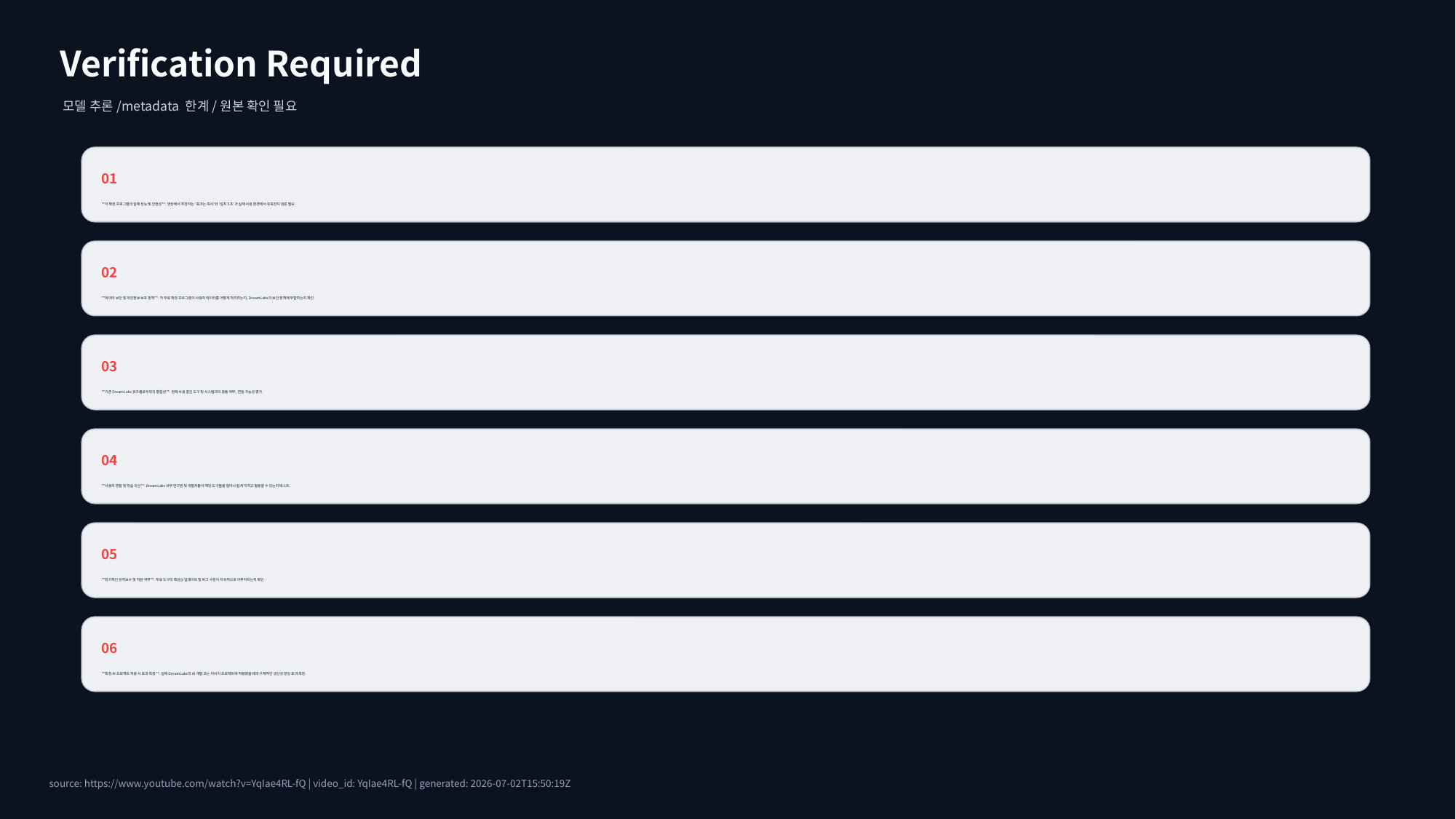

Verification Required
모델 추론/metadata 한계/원본 확인 필요

01
**각 확장 프로그램의 실제 성능 및 안정성**: 영상에서 주장하는 '효과는 즉시'와 '설치 5초'가 실제 사용 환경에서 유효한지 검증 필요.

02
**데이터 보안 및 개인정보 보호 정책**: 각 무료 확장 프로그램이 사용자 데이터를 어떻게 처리하는지, DreamLabs의 보안 정책에 부합하는지 확인.

03
**기존 DreamLabs 워크플로우와의 통합성**: 현재 사용 중인 도구 및 시스템과의 충돌 여부, 연동 가능성 평가.

04
**사용자 경험 및 학습 곡선**: DreamLabs 내부 연구원 및 개발자들이 해당 도구들을 얼마나 쉽게 익히고 활용할 수 있는지 테스트.

05
**장기적인 유지보수 및 지원 여부**: 무료 도구의 특성상 업데이트 및 버그 수정이 지속적으로 이루어지는지 확인.

06
**특정 AI 프로젝트 적용 시 효과 측정**: 실제 DreamLabs의 AI 개발 또는 리서치 프로젝트에 적용했을 때의 구체적인 생산성 향상 효과 측정.
source: https://www.youtube.com/watch?v=YqIae4RL-fQ | video_id: YqIae4RL-fQ | generated: 2026-07-02T15:50:19Z